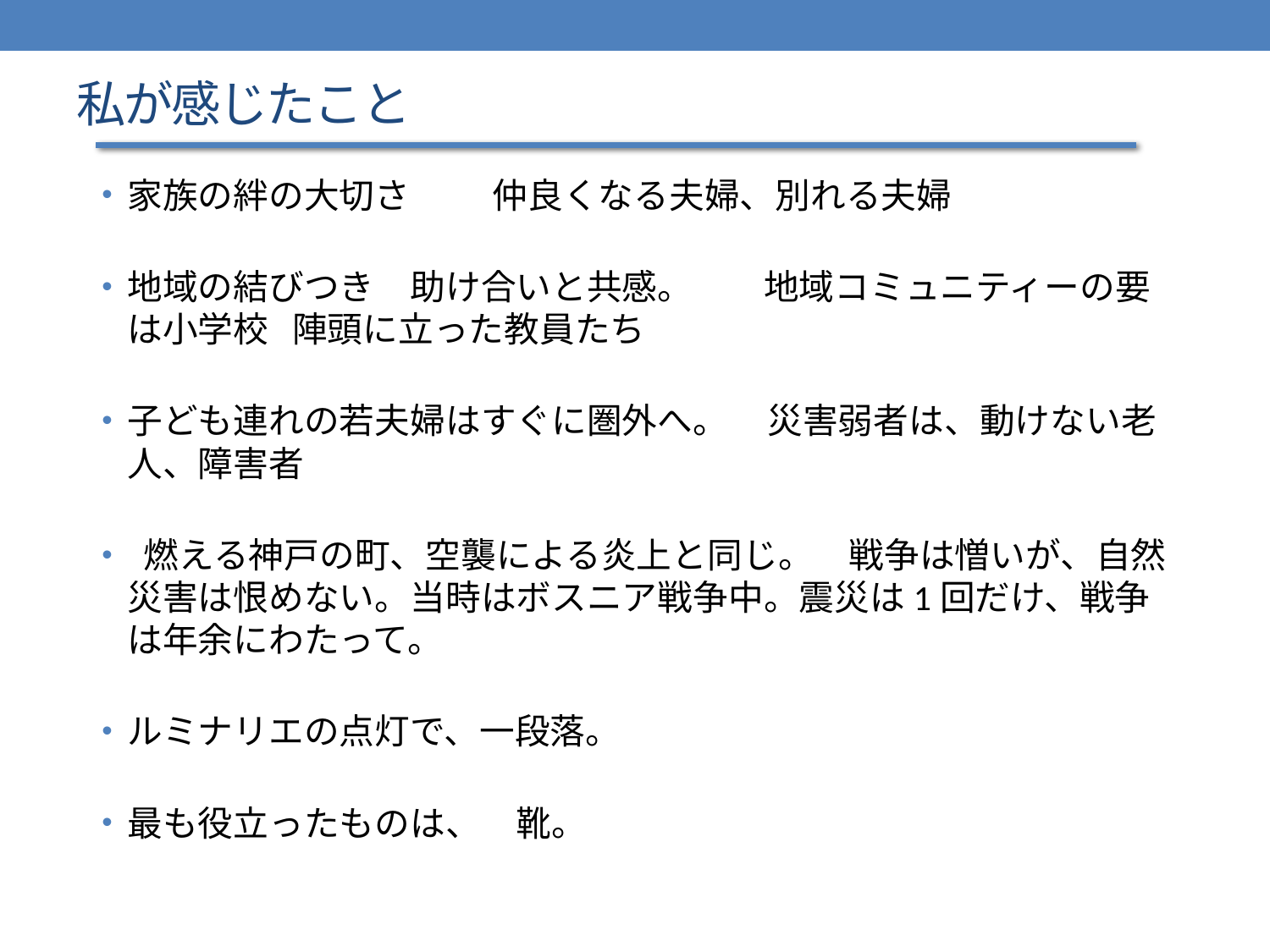

# 私が感じたこと
家族の絆の大切さ　      仲良くなる夫婦、別れる夫婦
地域の結びつき　助け合いと共感。　　地域コミュニティーの要は小学校   陣頭に立った教員たち
子ども連れの若夫婦はすぐに圏外へ。     災害弱者は、動けない老人、障害者
 燃える神戸の町、空襲による炎上と同じ。　戦争は憎いが、自然災害は恨めない。当時はボスニア戦争中。震災は1回だけ、戦争は年余にわたって。
ルミナリエの点灯で、一段落。
最も役立ったものは、　靴。